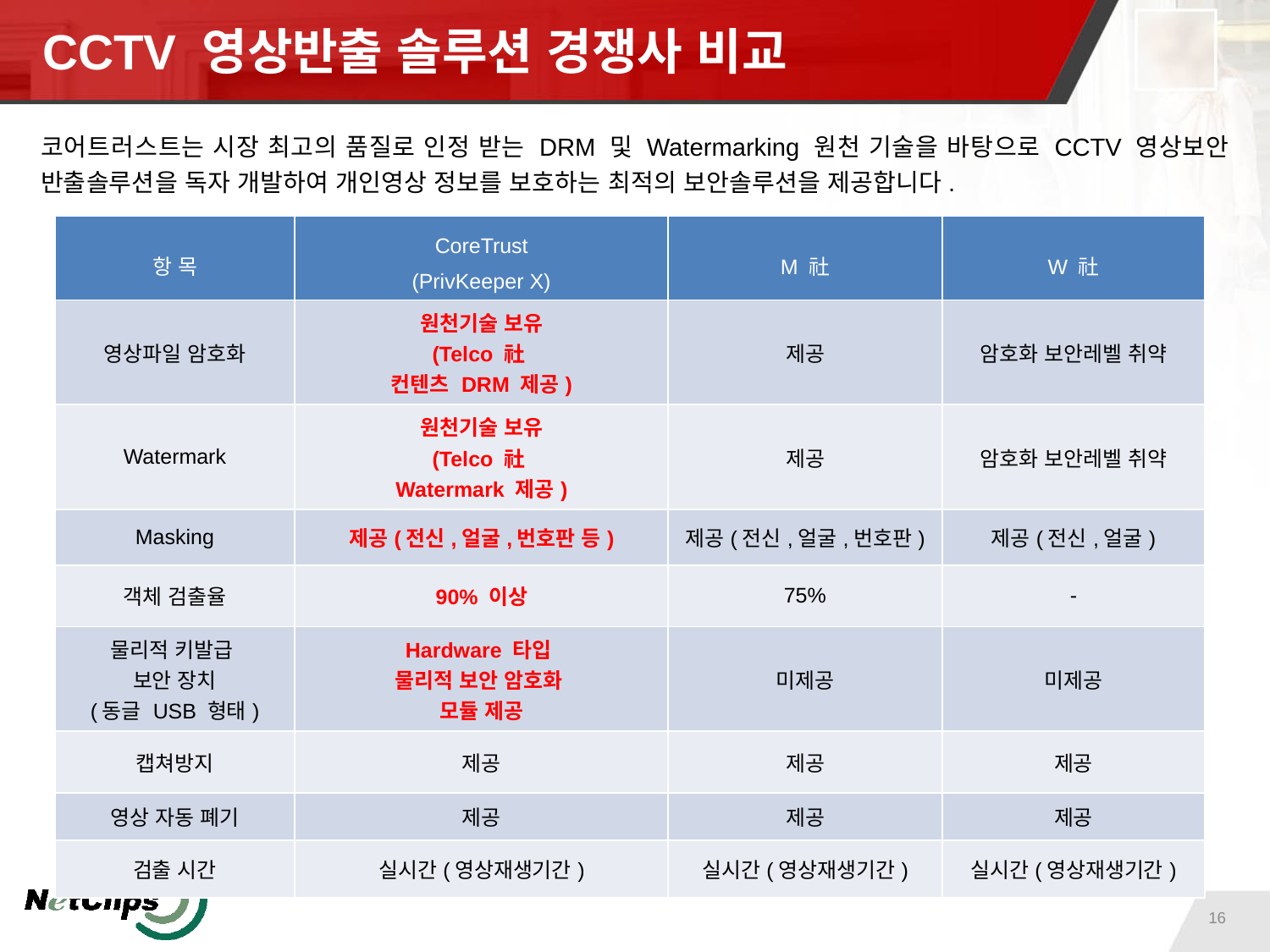

# CCTV 영상반출 솔루션 경쟁사 비교
코어트러스트는 시장 최고의 품질로 인정 받는 DRM 및 Watermarking 원천 기술을 바탕으로 CCTV 영상보안 반출솔루션을 독자 개발하여 개인영상 정보를 보호하는 최적의 보안솔루션을 제공합니다.
| 항 목 | CoreTrust (PrivKeeper X) | M 社 | W 社 |
| --- | --- | --- | --- |
| 영상파일 암호화 | 원천기술 보유 (Telco 社 컨텐츠 DRM 제공) | 제공 | 암호화 보안레벨 취약 |
| Watermark | 원천기술 보유 (Telco 社 Watermark 제공) | 제공 | 암호화 보안레벨 취약 |
| Masking | 제공(전신,얼굴,번호판 등) | 제공(전신,얼굴,번호판) | 제공(전신,얼굴) |
| 객체 검출율 | 90% 이상 | 75% | - |
| 물리적 키발급 보안 장치 (동글 USB 형태) | Hardware 타입 물리적 보안 암호화 모듈 제공 | 미제공 | 미제공 |
| 캡쳐방지 | 제공 | 제공 | 제공 |
| 영상 자동 폐기 | 제공 | 제공 | 제공 |
| 검출 시간 | 실시간(영상재생기간) | 실시간(영상재생기간) | 실시간(영상재생기간) |
16